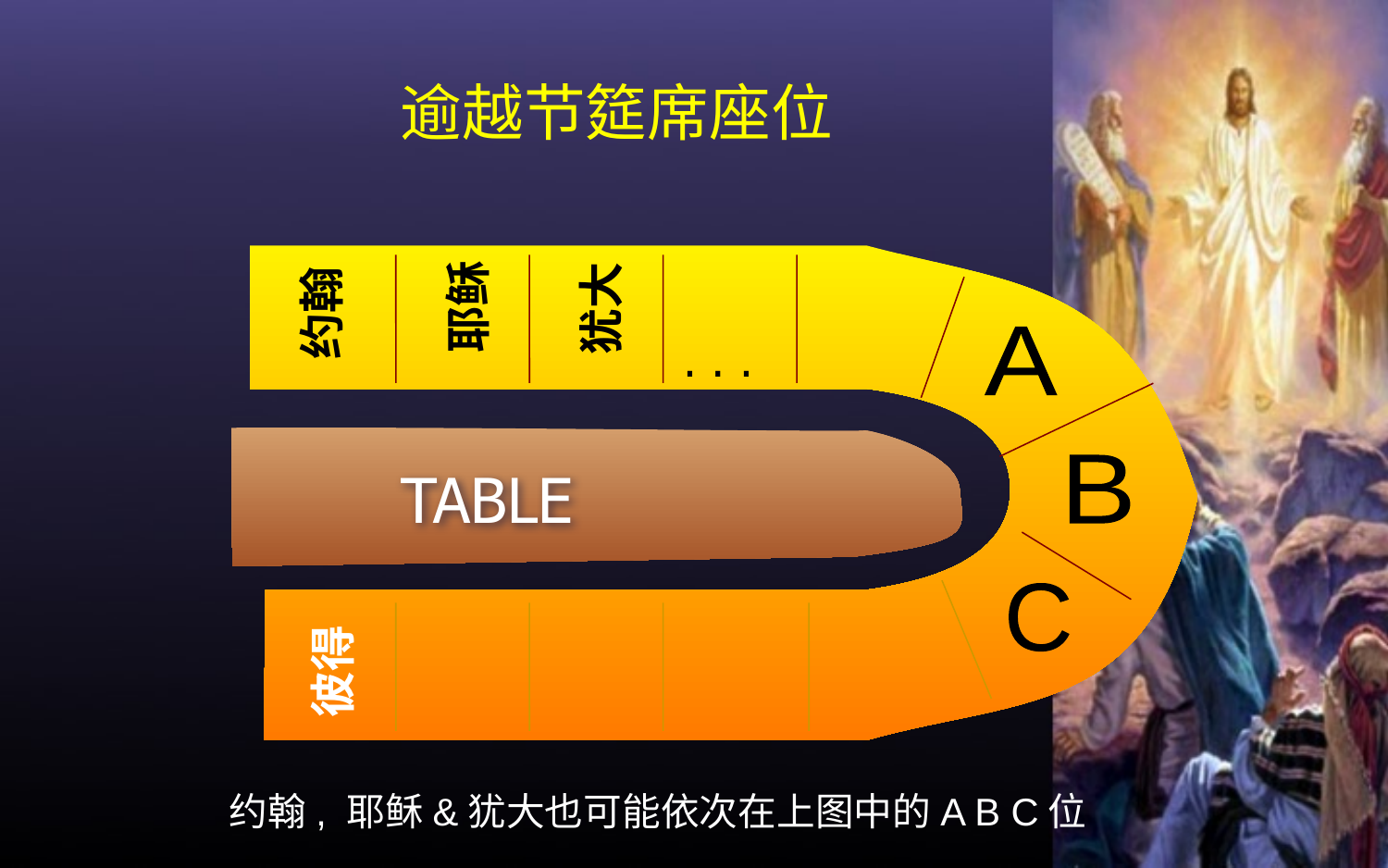

逾越节筵席座位

耶稣
犹大
约翰
. . .
A

TABLE
B

C

彼得
约翰, 耶稣&犹大也可能依次在上图中的A B C位